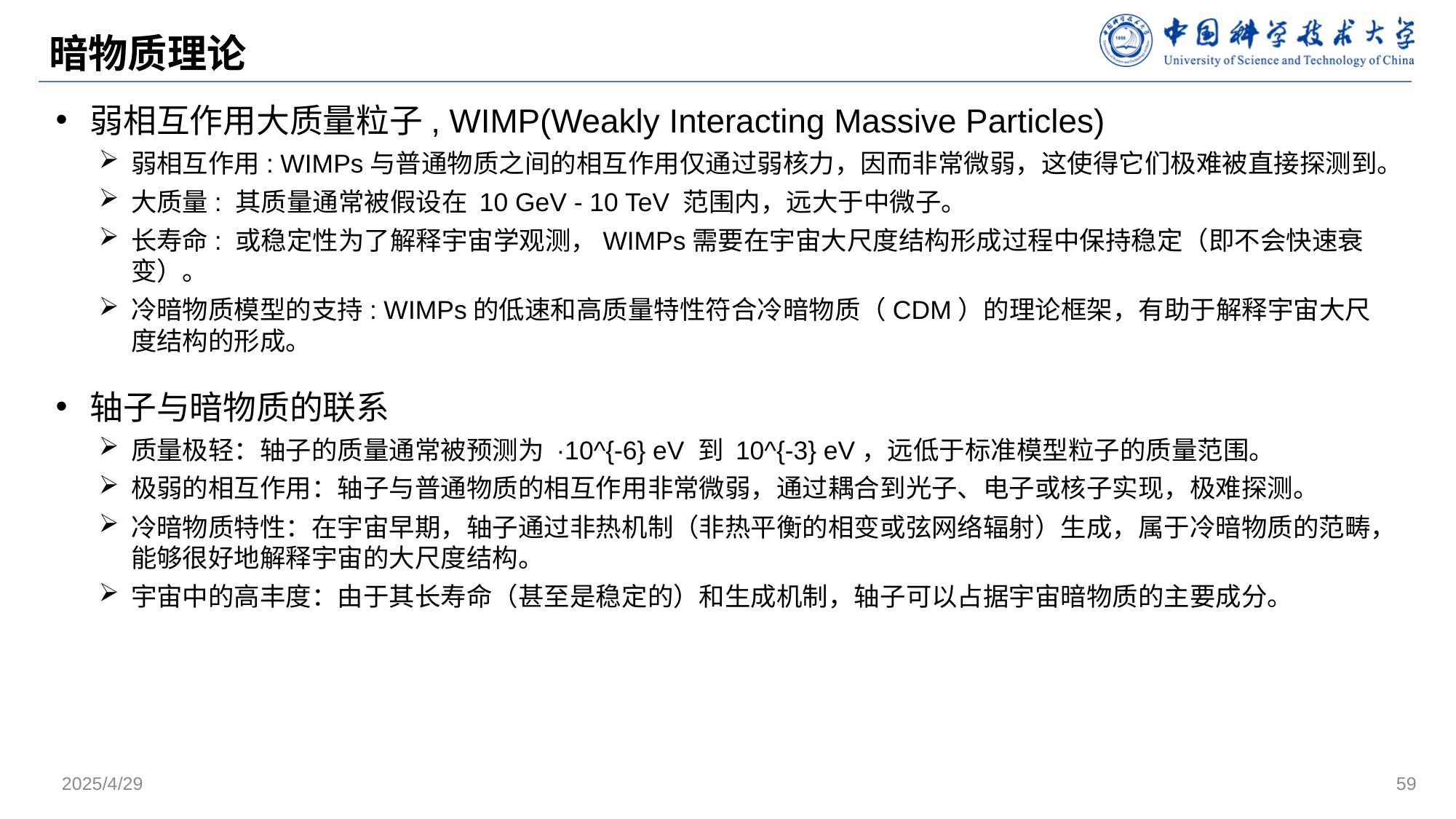

# 暗物质理论
弱相互作用大质量粒子, WIMP(Weakly Interacting Massive Particles)
弱相互作用: WIMPs与普通物质之间的相互作用仅通过弱核力，因而非常微弱，这使得它们极难被直接探测到。
大质量: 其质量通常被假设在 10 GeV - 10 TeV 范围内，远大于中微子。
长寿命: 或稳定性为了解释宇宙学观测，WIMPs需要在宇宙大尺度结构形成过程中保持稳定（即不会快速衰变）。
冷暗物质模型的支持: WIMPs的低速和高质量特性符合冷暗物质（CDM）的理论框架，有助于解释宇宙大尺度结构的形成。
轴子与暗物质的联系
质量极轻：轴子的质量通常被预测为 ·10^{-6} eV 到 10^{-3} eV，远低于标准模型粒子的质量范围。
极弱的相互作用：轴子与普通物质的相互作用非常微弱，通过耦合到光子、电子或核子实现，极难探测。
冷暗物质特性：在宇宙早期，轴子通过非热机制（非热平衡的相变或弦网络辐射）生成，属于冷暗物质的范畴，能够很好地解释宇宙的大尺度结构。
宇宙中的高丰度：由于其长寿命（甚至是稳定的）和生成机制，轴子可以占据宇宙暗物质的主要成分。

2025/4/29
59